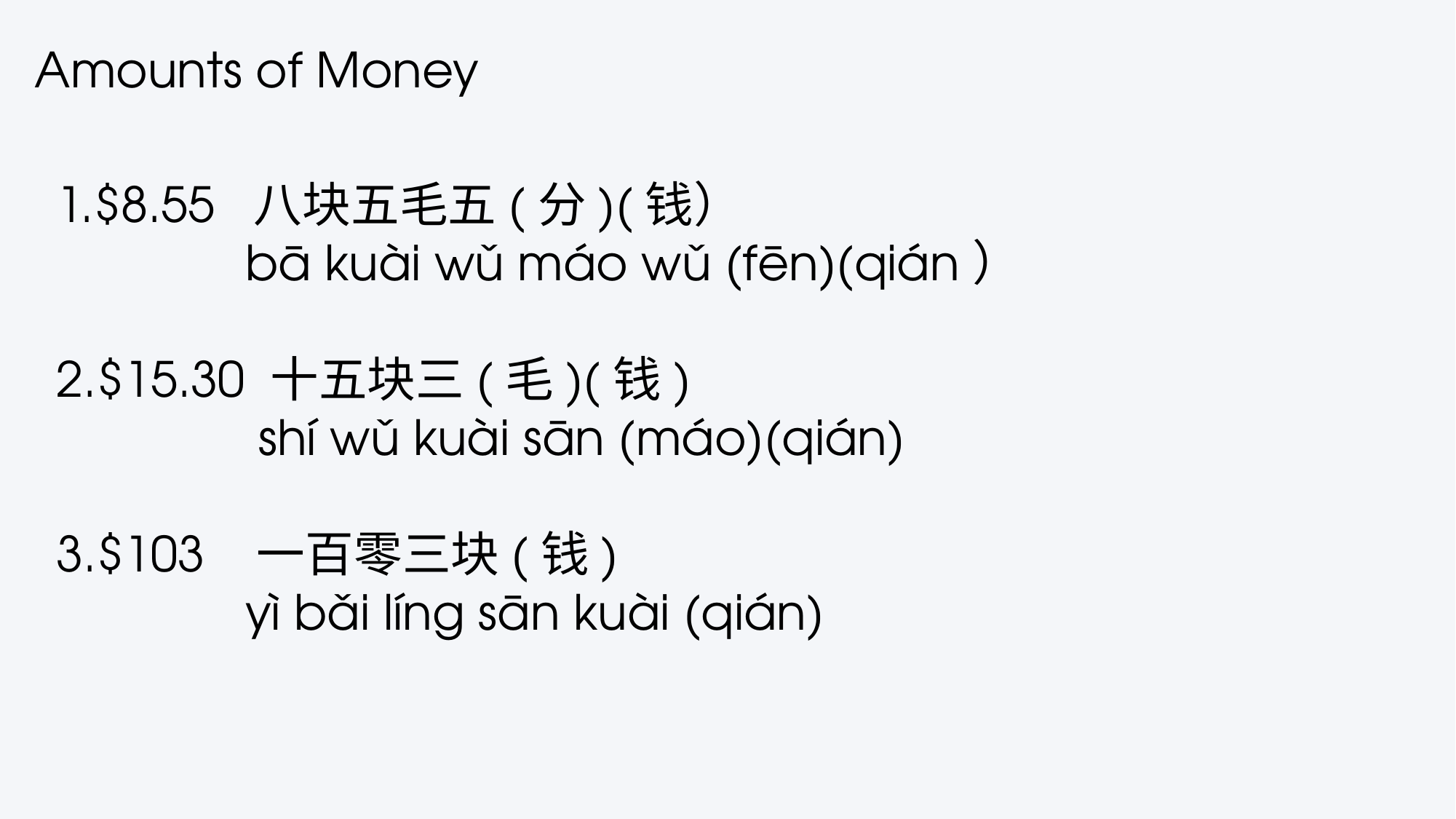

Amounts of Money
1.$8.55  八块五毛五(分)(钱）
              bā kuài wǔ máo wǔ (fēn)(qián）

2.$15.30 十五块三(毛)(钱)
               shí wǔ kuài sān (máo)(qián)

3.$103   一百零三块(钱)
              yì bǎi líng sān kuài (qián)